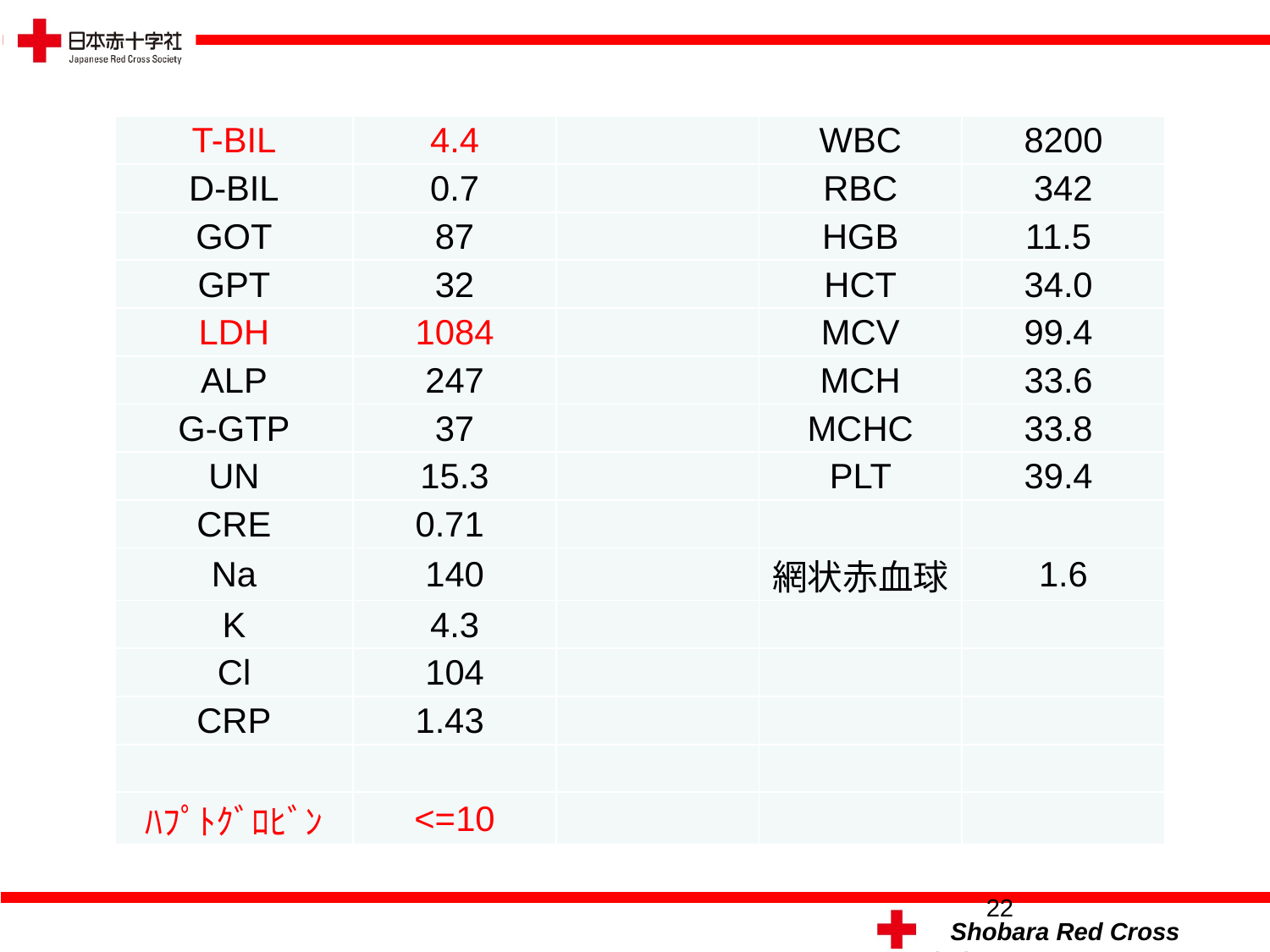

| T-BIL | 4.4 |  | WBC | 8200 |
| --- | --- | --- | --- | --- |
| D-BIL | 0.7 |  | RBC | 342 |
| GOT | 87 |  | HGB | 11.5 |
| GPT | 32 |  | HCT | 34.0 |
| LDH | 1084 |  | MCV | 99.4 |
| ALP | 247 |  | MCH | 33.6 |
| G-GTP | 37 |  | MCHC | 33.8 |
| UN | 15.3 |  | PLT | 39.4 |
| CRE | 0.71 |  |  |  |
| Na | 140 |  | 網状赤血球 | 1.6 |
| K | 4.3 |  |  |  |
| Cl | 104 |  |  |  |
| CRP | 1.43 |  |  |  |
|  |  |  |  |  |
| ﾊﾌﾟﾄｸﾞﾛﾋﾞﾝ | <=10 |  |  |  |
22